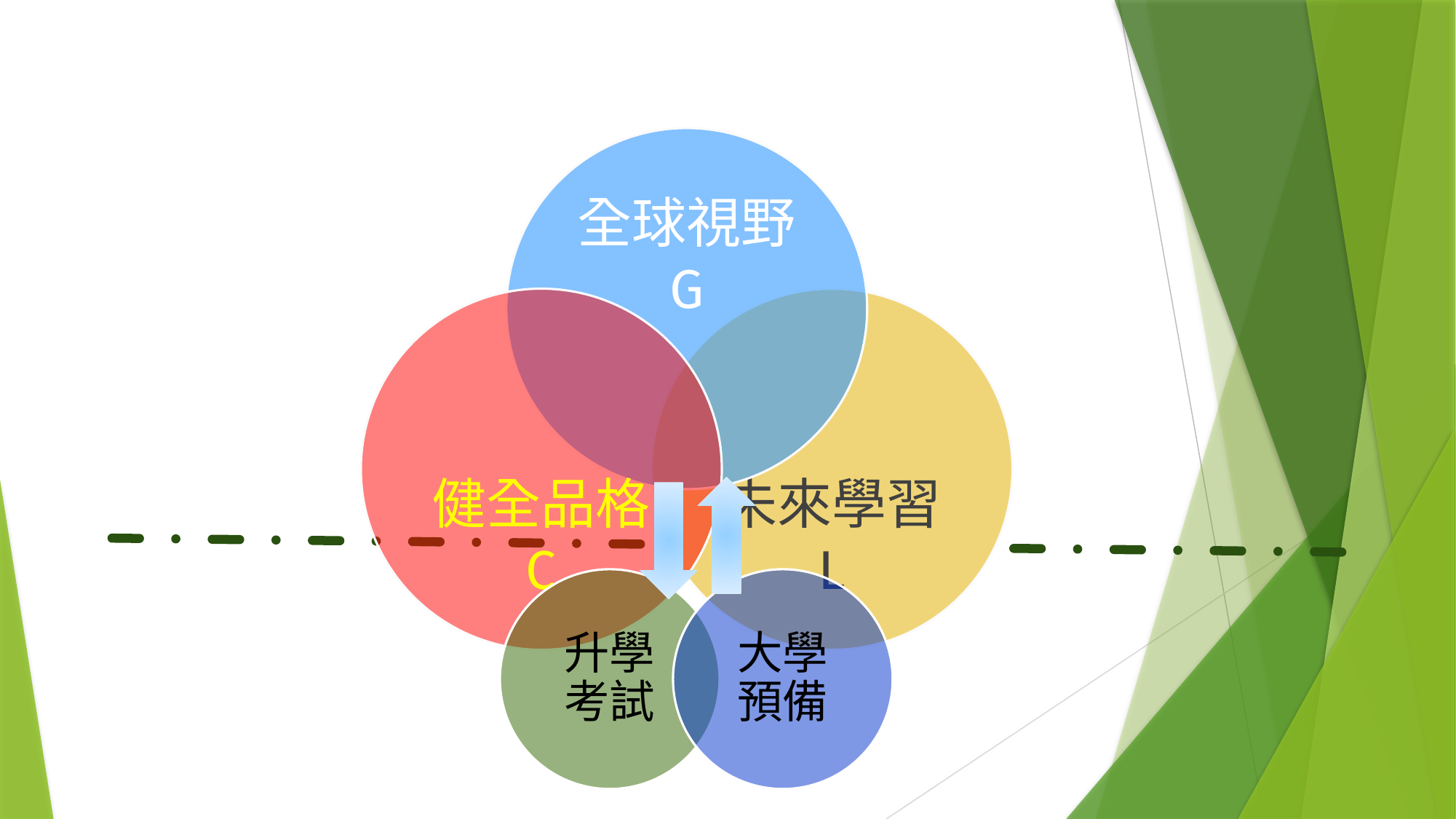

全球視野
G

健全品格
C

未來學習
L

升學考試
大學預備